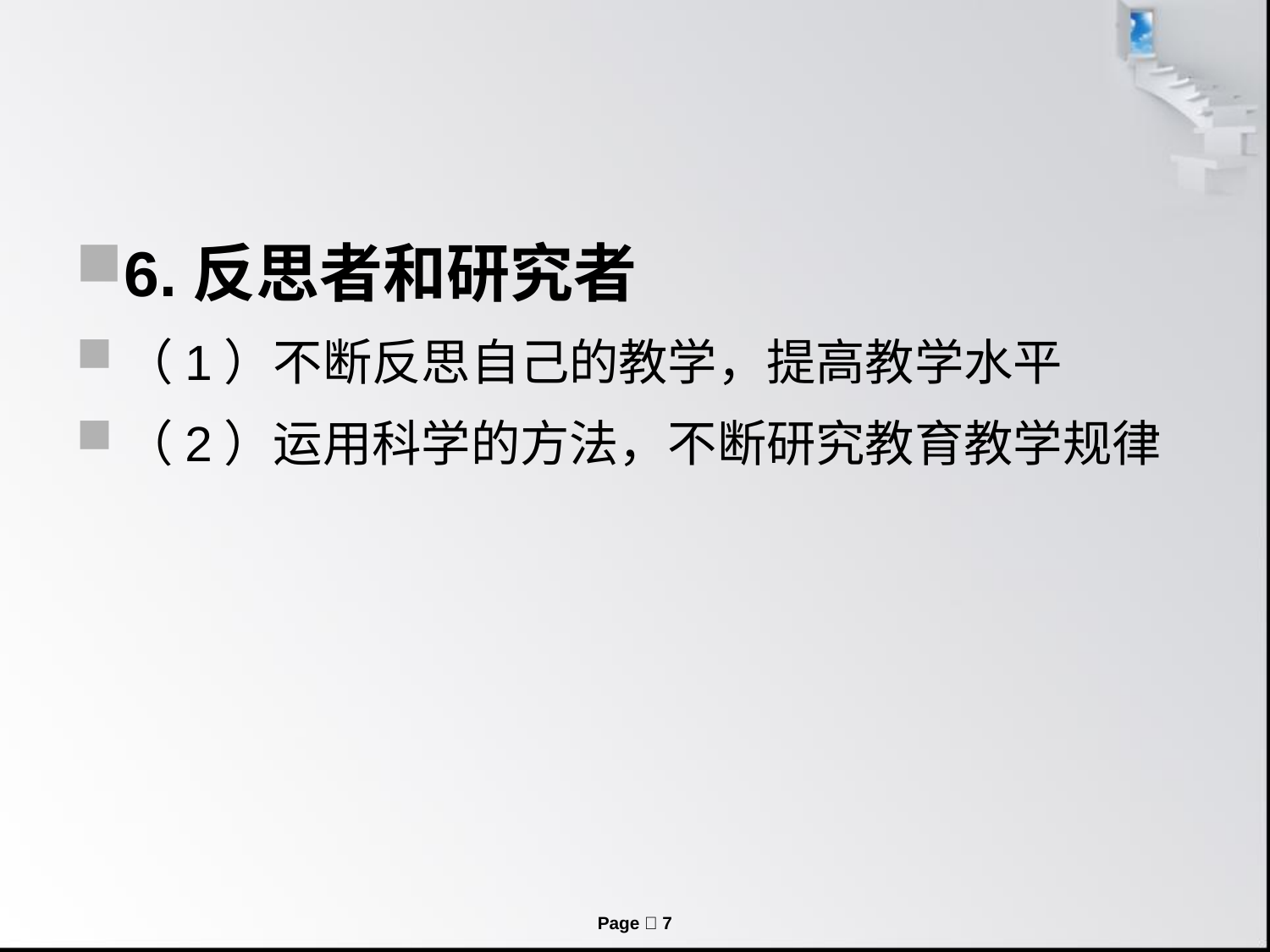

6.反思者和研究者
（1）不断反思自己的教学，提高教学水平
（2）运用科学的方法，不断研究教育教学规律